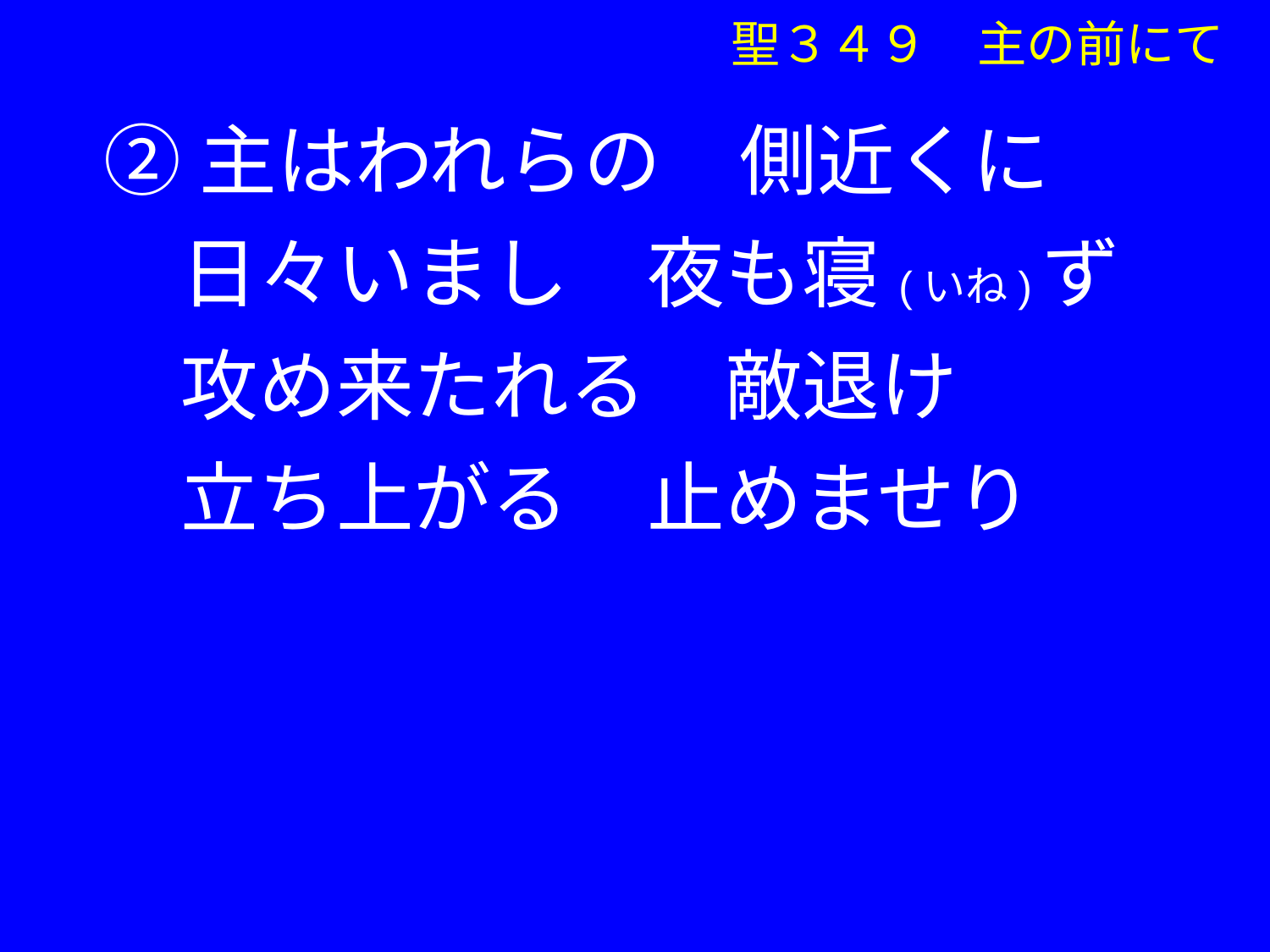

②主はわれらの　側近くに
　日々いまし　夜も寝(いね)ず
　攻め来たれる　敵退け
　立ち上がる　止めませり
聖３４９　主の前にて